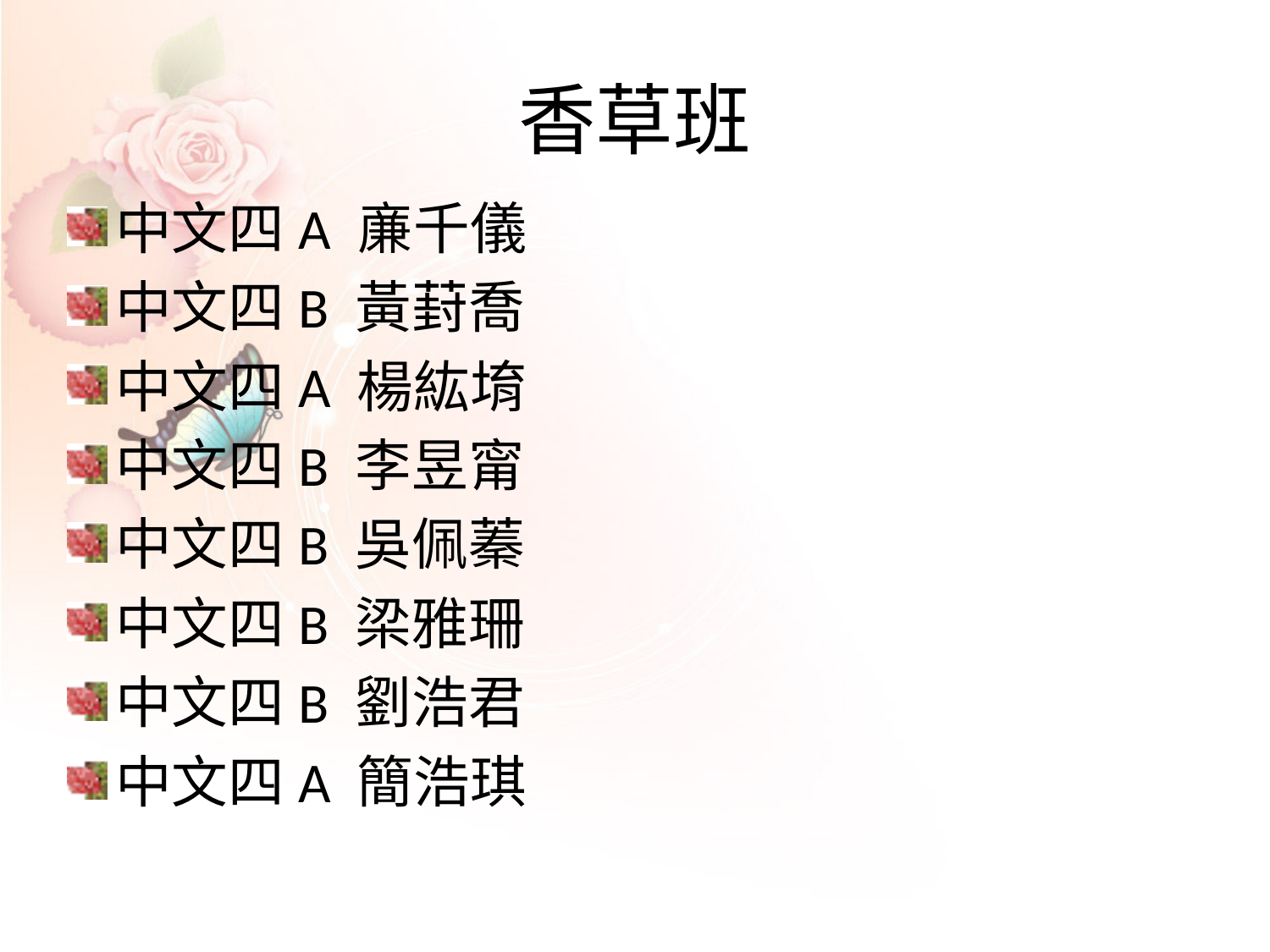

# 香草班
中文四A 亷千儀
中文四B 黃葑喬
中文四A 楊紘堉
中文四B 李昱甯
中文四B 吳佩蓁
中文四B 梁雅珊
中文四B 劉浩君
中文四A 簡浩琪